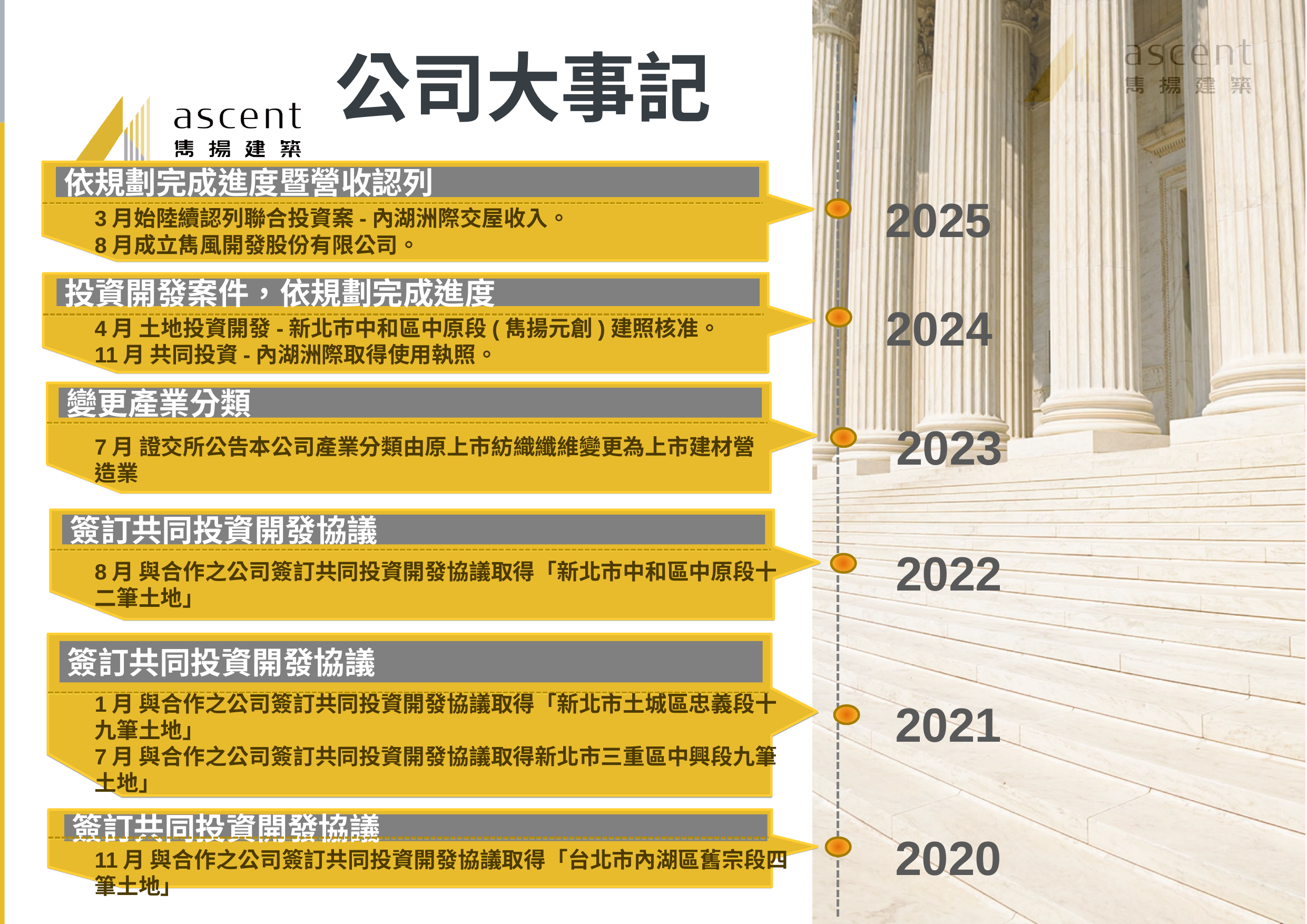

公司大事記

依規劃完成進度暨營收認列
3月始陸續認列聯合投資案-內湖洲際交屋收入。
2025

8月成立雋風開發股份有限公司。

投資開發案件，依規劃完成進度
4月 土地投資開發-新北巿中和區中原段(雋揚元創)建照核准。
11月 共同投資-內湖洲際取得使用執照。
2024

變更產業分類
7月 證交所公告本公司產業分類由原上市紡織纖維變更為上市建材營造業
2023

簽訂共同投資開發協議
8月 與合作之公司簽訂共同投資開發協議取得「新北市中和區中原段十二筆土地」
2022

簽訂共同投資開發協議
1月 與合作之公司簽訂共同投資開發協議取得「新北市土城區忠義段十九筆土地」
7月 與合作之公司簽訂共同投資開發協議取得新北市三重區中興段九筆土地」
2021

2020

簽訂共同投資開發協議
11月 與合作之公司簽訂共同投資開發協議取得「台北市內湖區舊宗段四筆土地」